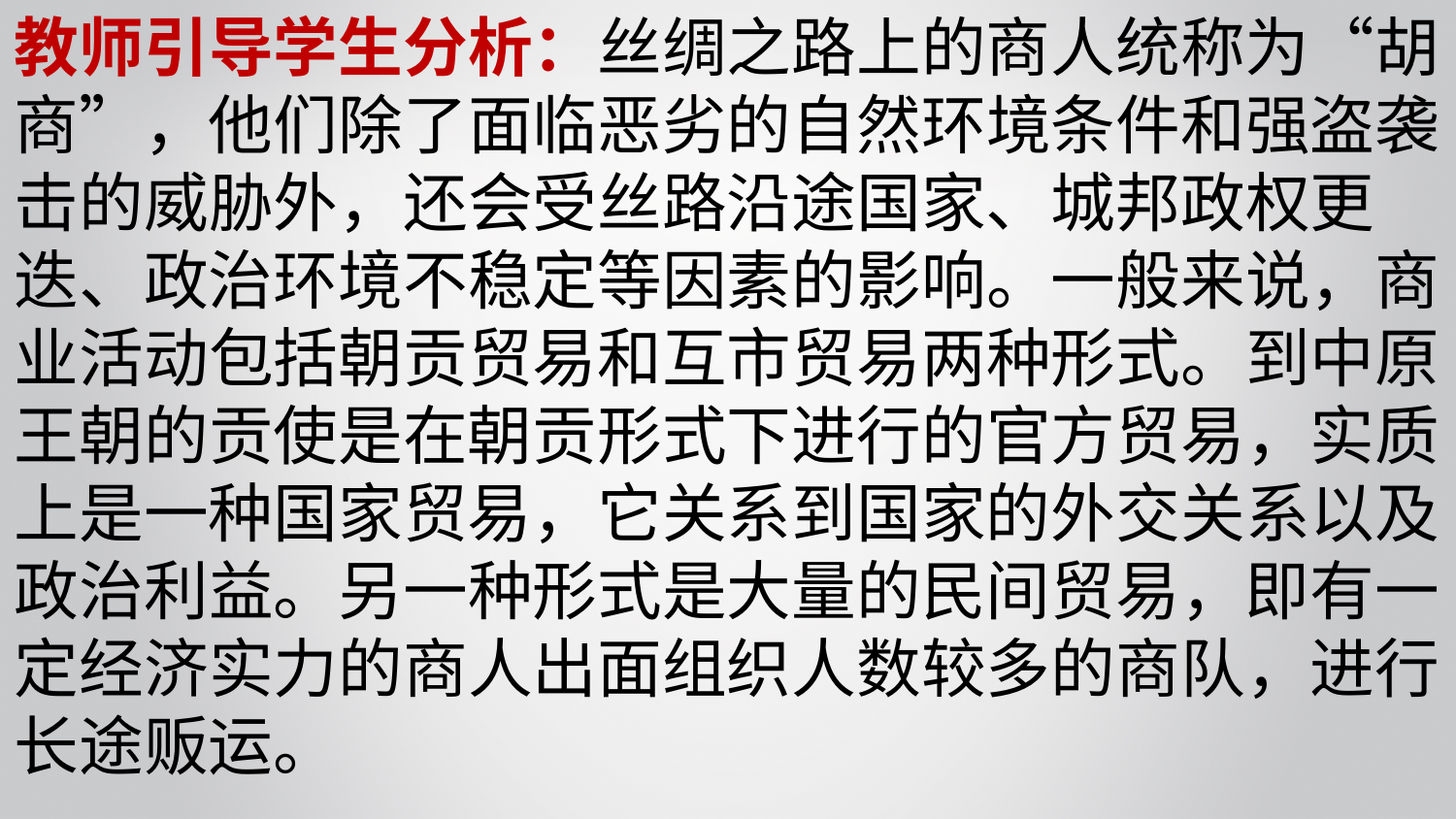

教师引导学生分析：丝绸之路上的商人统称为“胡商”，他们除了面临恶劣的自然环境条件和强盗袭击的威胁外，还会受丝路沿途国家、城邦政权更迭、政治环境不稳定等因素的影响。一般来说，商业活动包括朝贡贸易和互市贸易两种形式。到中原王朝的贡使是在朝贡形式下进行的官方贸易，实质上是一种国家贸易，它关系到国家的外交关系以及政治利益。另一种形式是大量的民间贸易，即有一定经济实力的商人出面组织人数较多的商队，进行长途贩运。